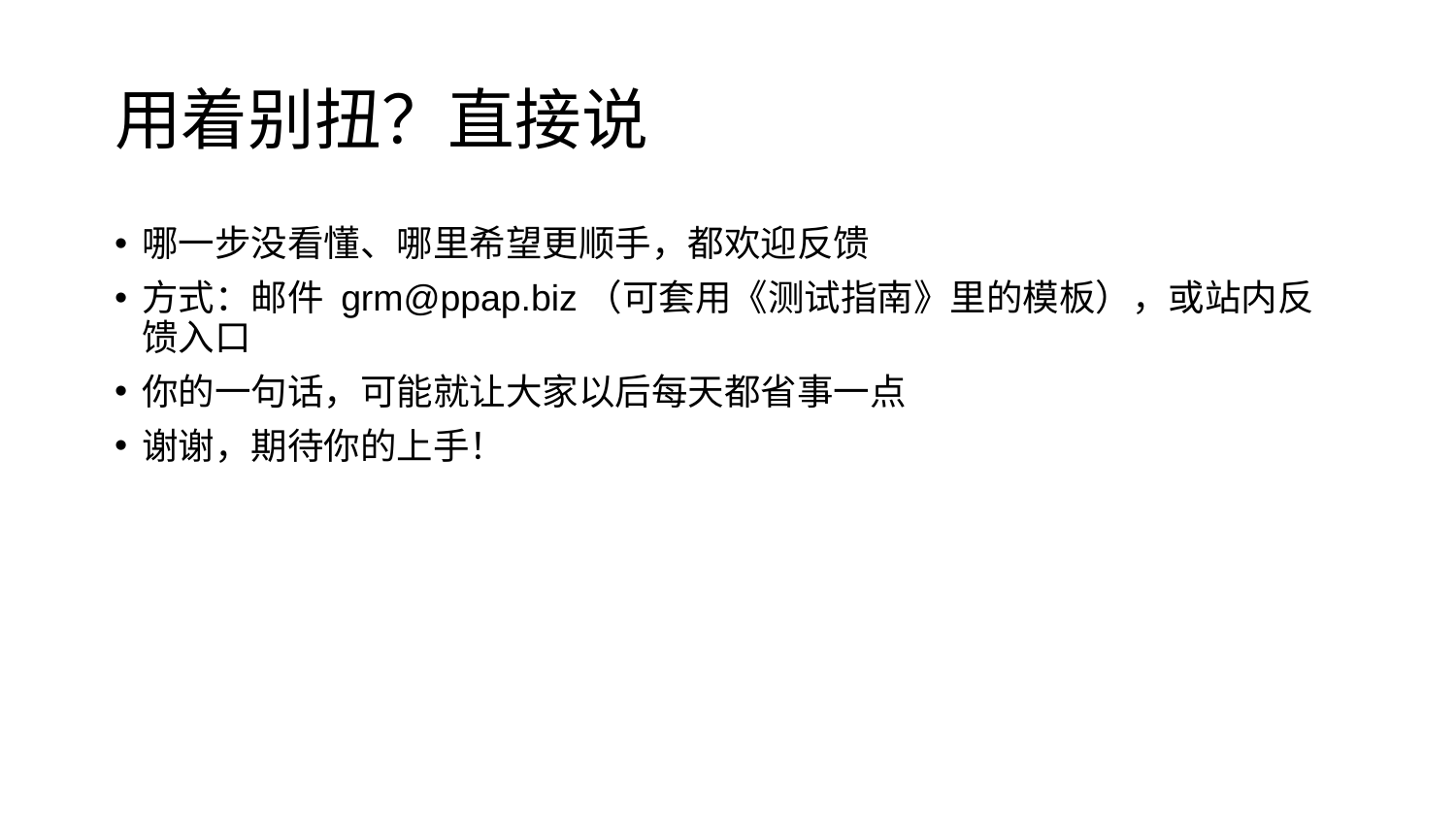

# 用着别扭？直接说
哪一步没看懂、哪里希望更顺手，都欢迎反馈
方式：邮件 grm@ppap.biz（可套用《测试指南》里的模板），或站内反馈入口
你的一句话，可能就让大家以后每天都省事一点
谢谢，期待你的上手！